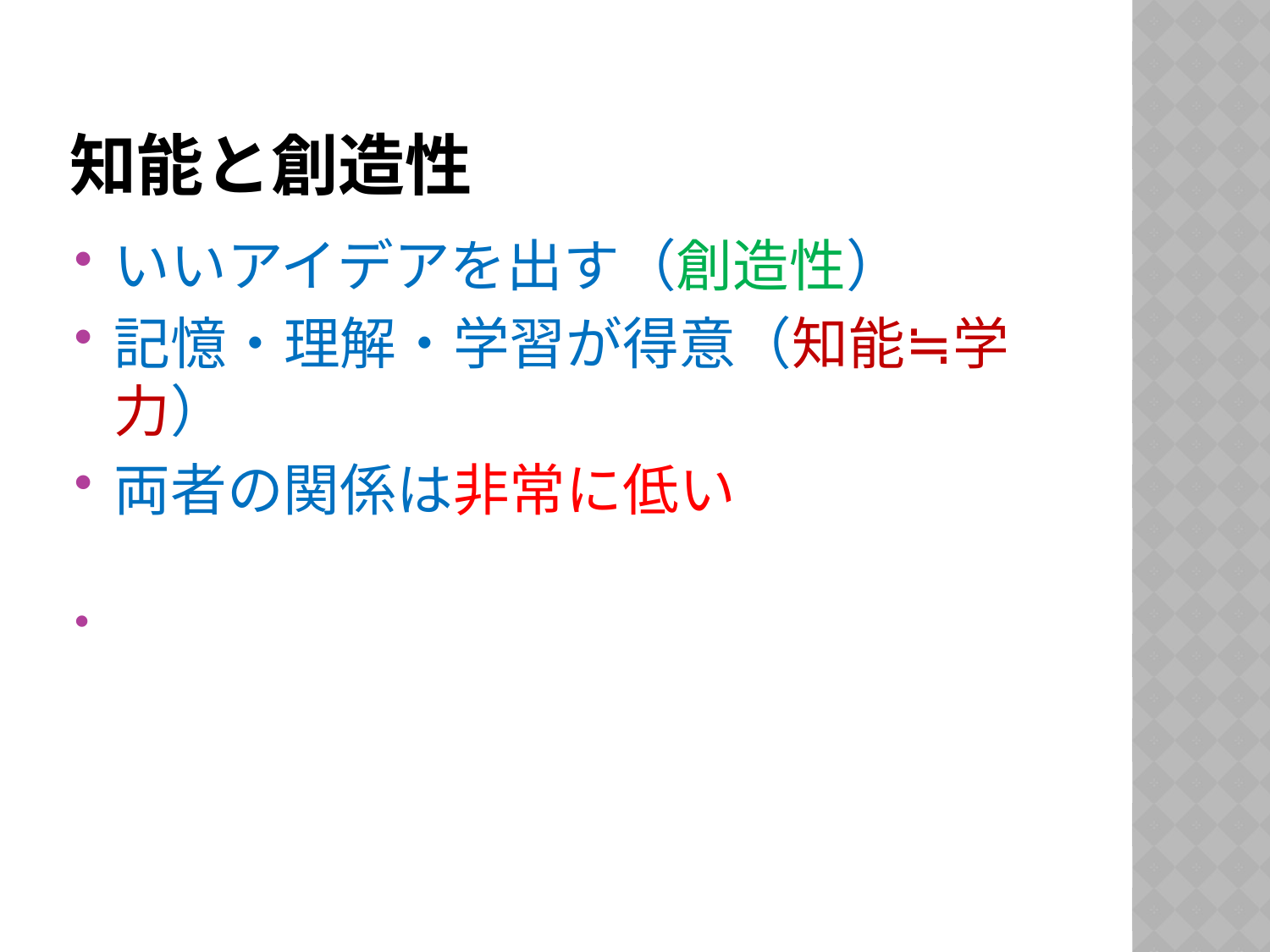

# 知能と創造性
いいアイデアを出す（創造性）
記憶・理解・学習が得意（知能≒学力）
両者の関係は非常に低い